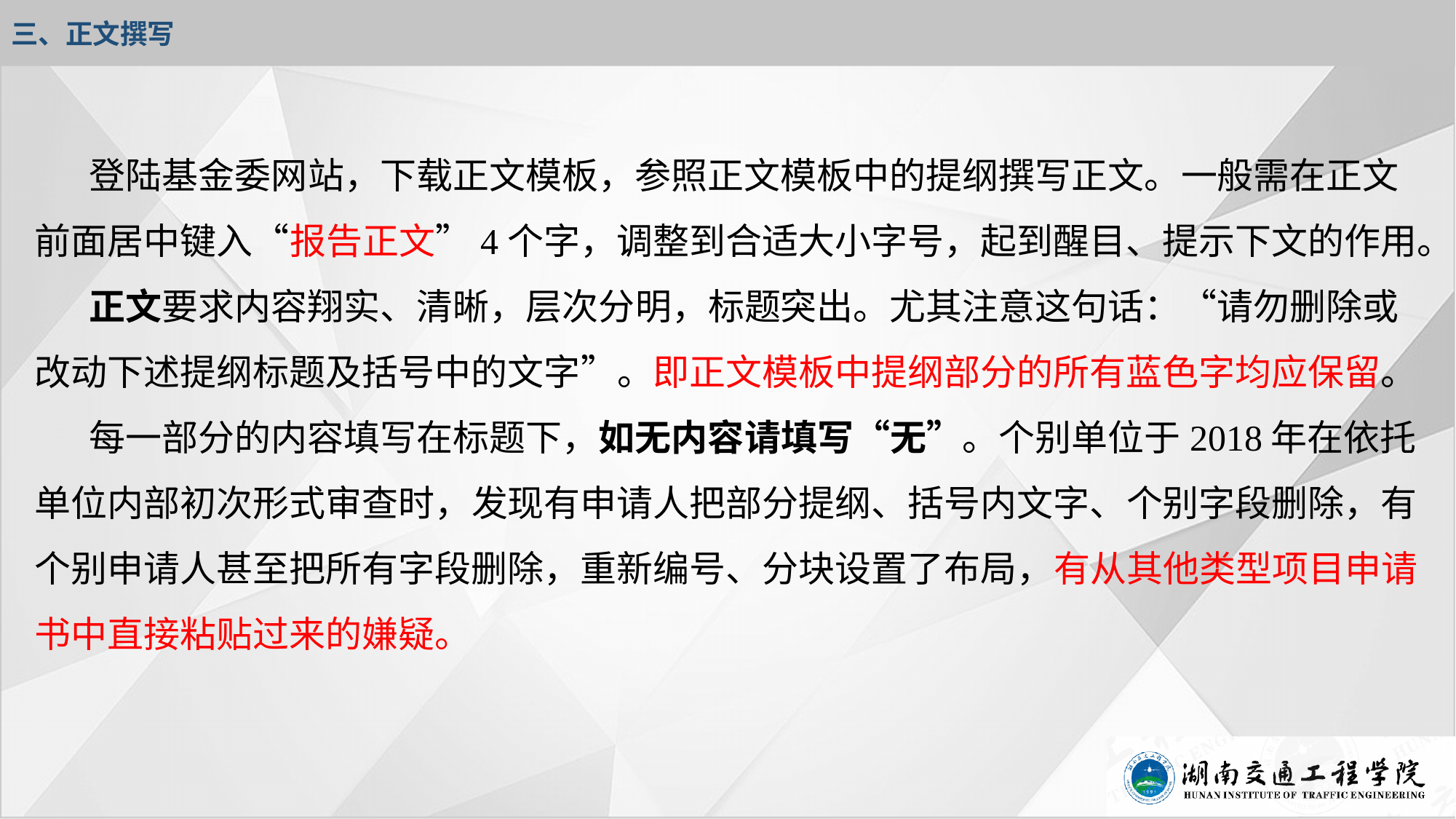

三、正文撰写
登陆基金委网站，下载正文模板，参照正文模板中的提纲撰写正文。一般需在正文前面居中键入“报告正文”4个字，调整到合适大小字号，起到醒目、提示下文的作用。
正文要求内容翔实、清晰，层次分明，标题突出。尤其注意这句话：“请勿删除或改动下述提纲标题及括号中的文字”。即正文模板中提纲部分的所有蓝色字均应保留。
每一部分的内容填写在标题下，如无内容请填写“无”。个别单位于2018年在依托单位内部初次形式审查时，发现有申请人把部分提纲、括号内文字、个别字段删除，有个别申请人甚至把所有字段删除，重新编号、分块设置了布局，有从其他类型项目申请书中直接粘贴过来的嫌疑。